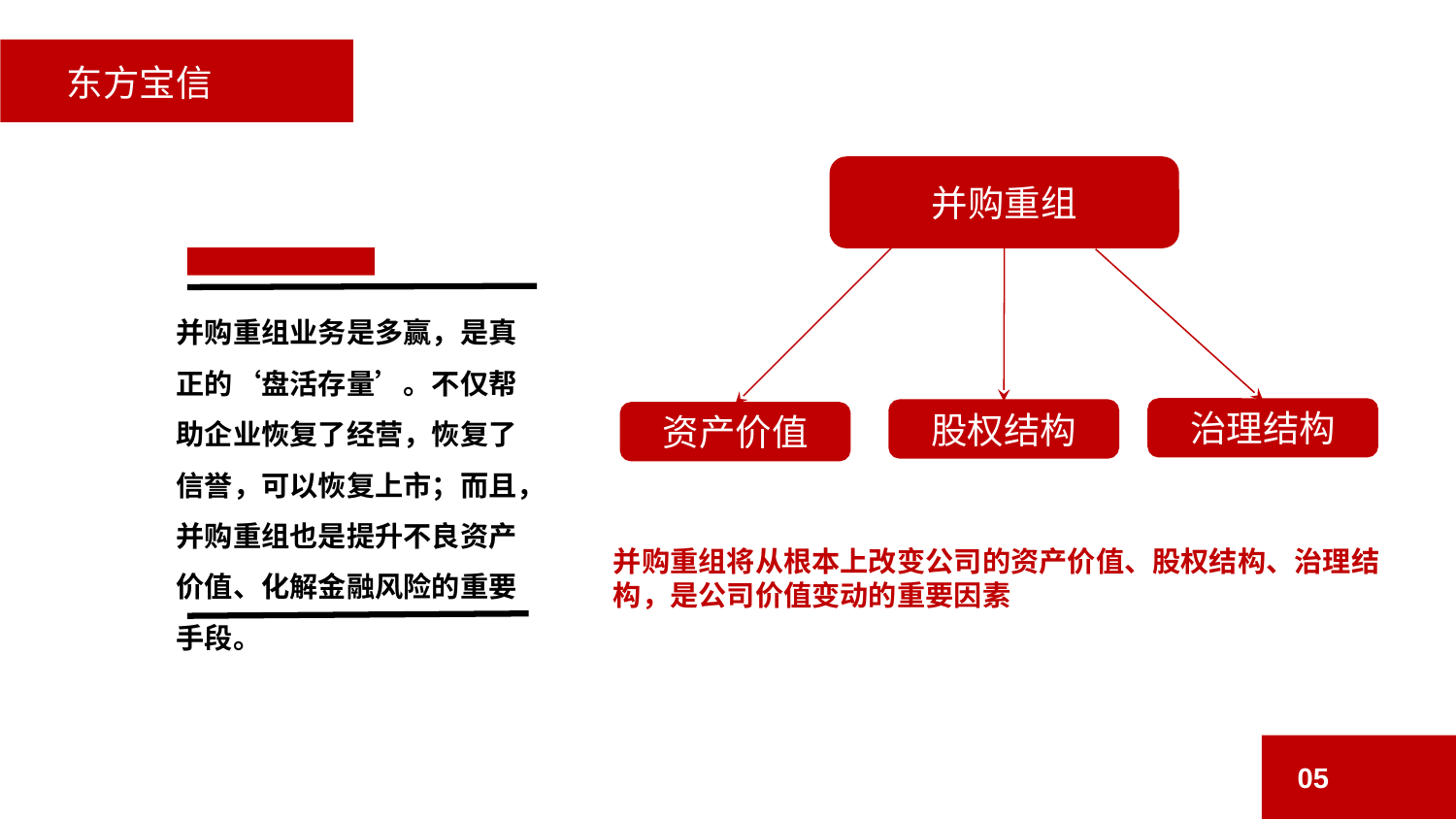

东方宝信
并购重组

并购重组业务是多赢，是真正的‘盘活存量’。不仅帮助企业恢复了经营，恢复了信誉，可以恢复上市；而且，并购重组也是提升不良资产价值、化解金融风险的重要手段。
治理结构
股权结构
资产价值
并购重组将从根本上改变公司的资产价值、股权结构、治理结构，是公司价值变动的重要因素

05